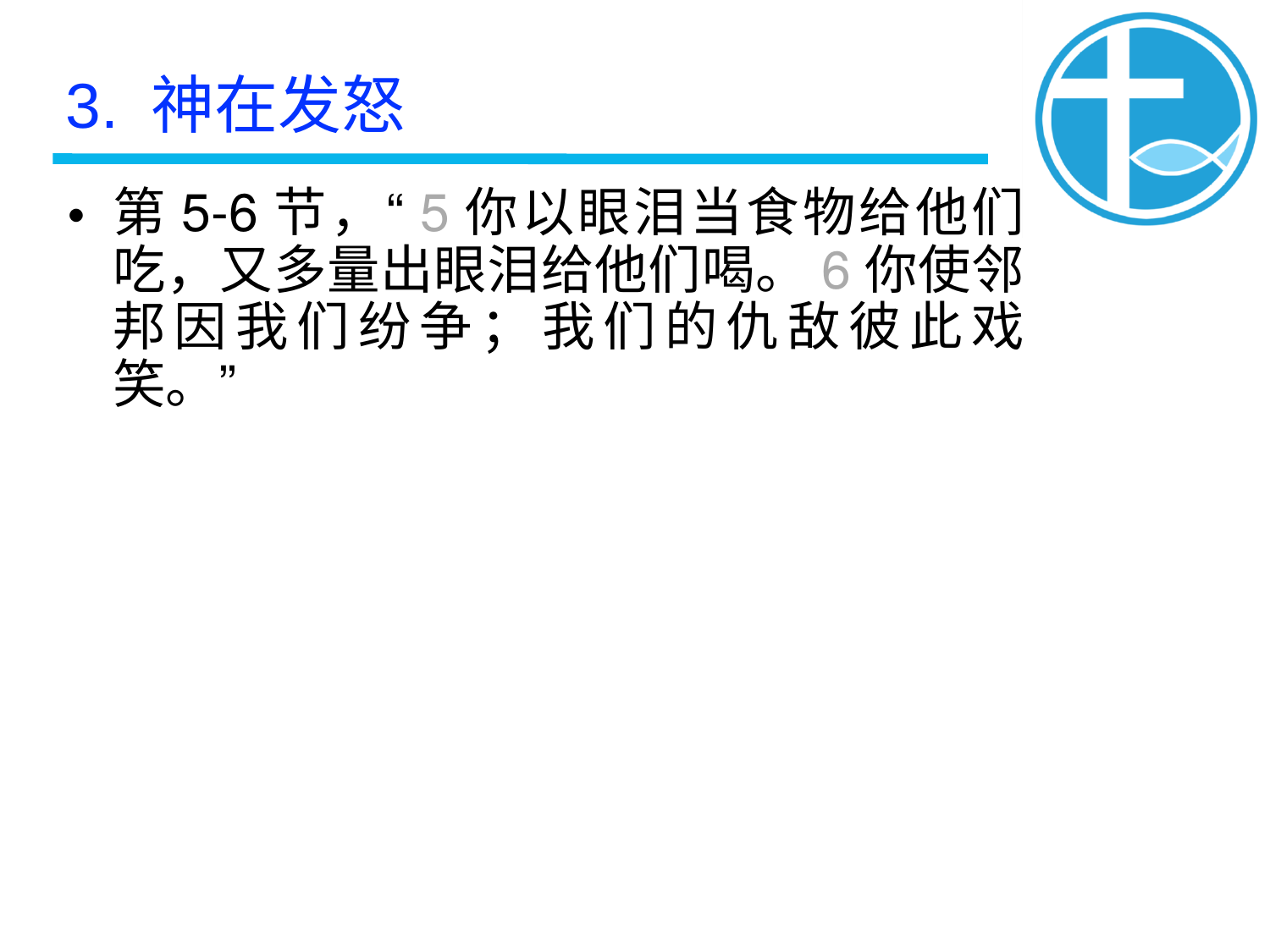

3. 神在发怒
第5-6节，“5你以眼泪当食物给他们吃，又多量出眼泪给他们喝。6你使邻邦因我们纷争；我们的仇敌彼此戏笑。”